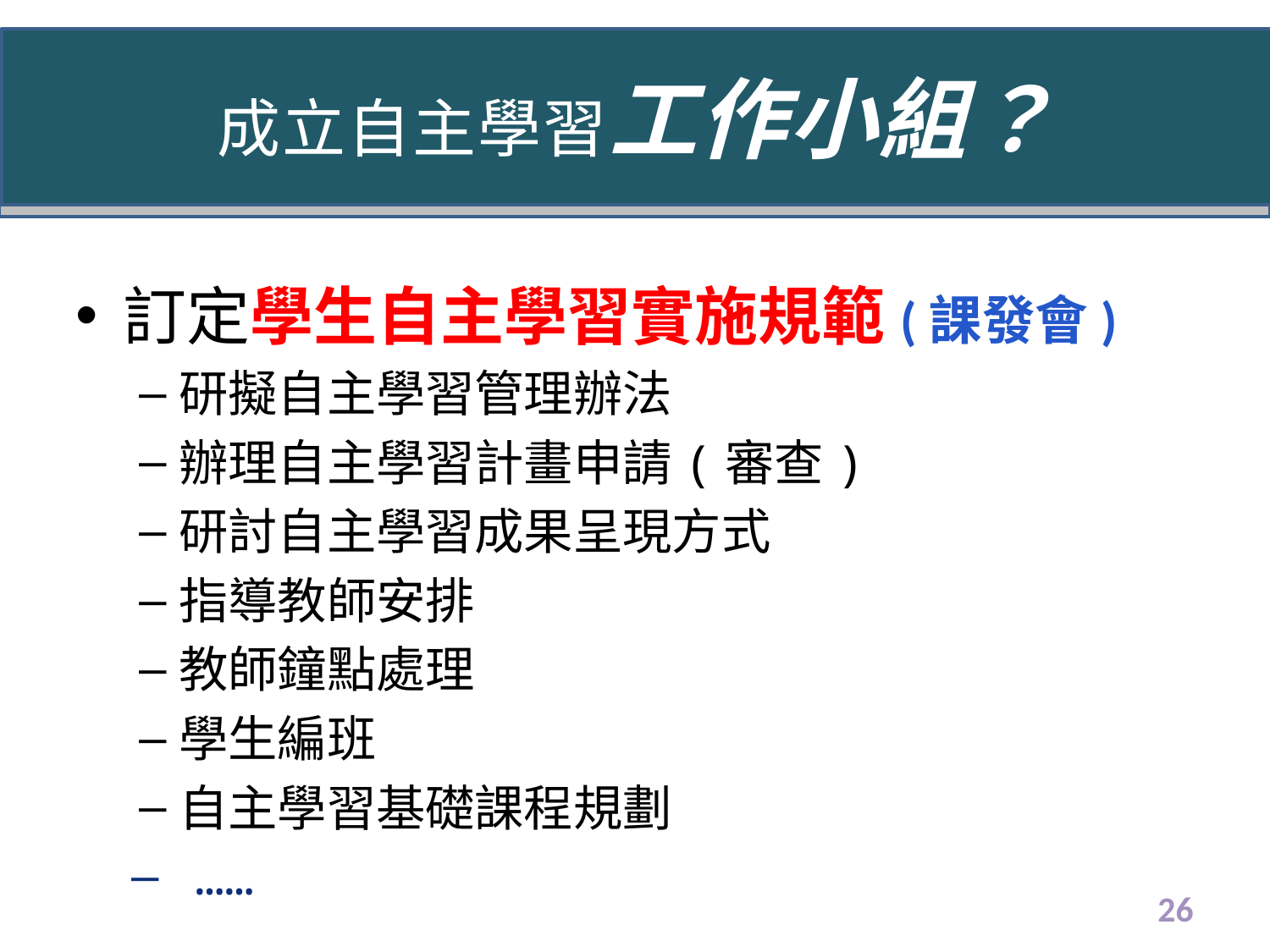

成立自主學習工作小組？

訂定學生自主學習實施規範(課發會)
研擬自主學習管理辦法
辦理自主學習計畫申請(審查)
研討自主學習成果呈現方式
指導教師安排
教師鐘點處理
學生編班
自主學習基礎課程規劃
……

26